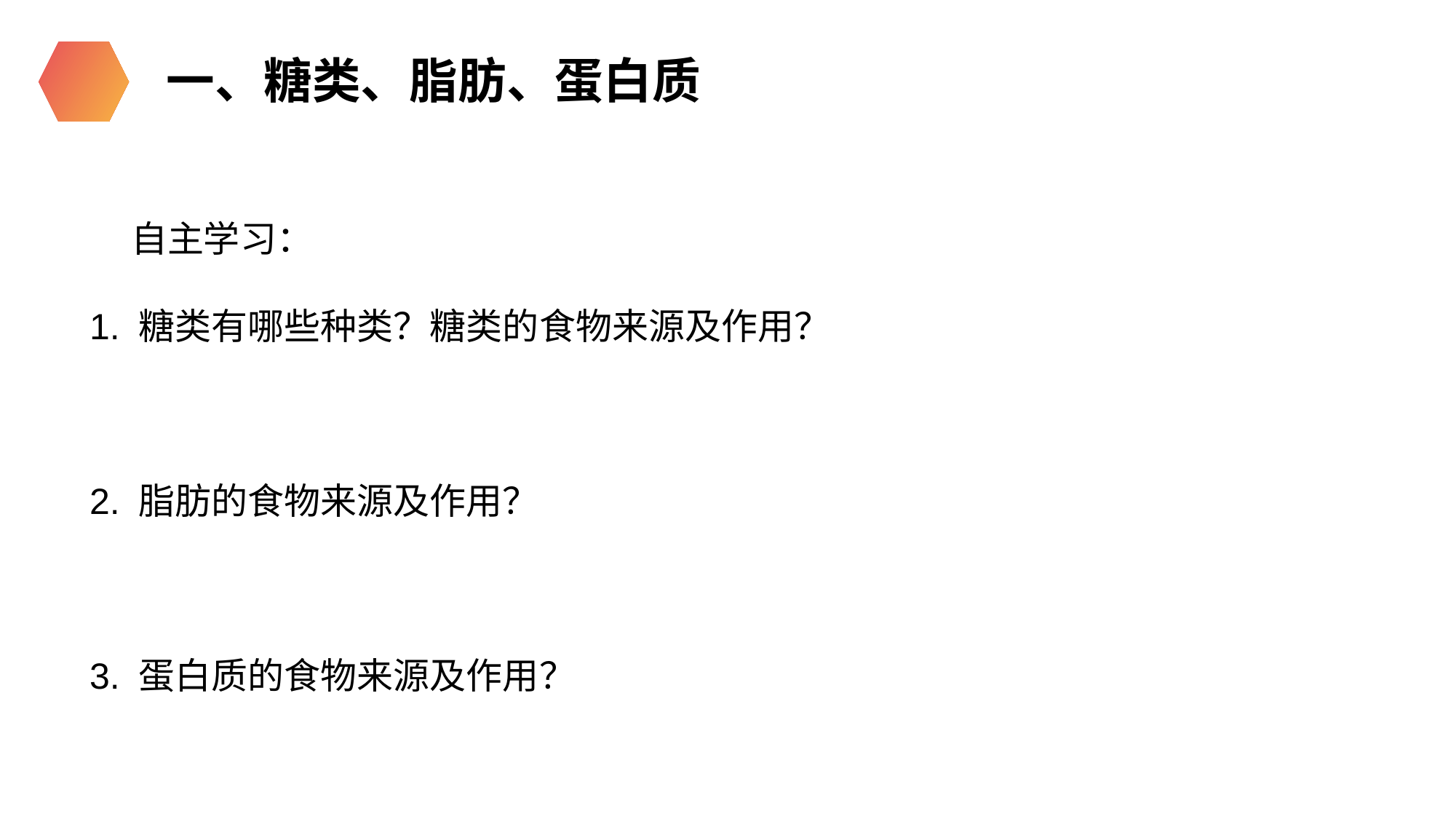

一、糖类、脂肪、蛋白质
    自主学习：
1. 糖类有哪些种类？糖类的食物来源及作用？

2. 脂肪的食物来源及作用？

3. 蛋白质的食物来源及作用？